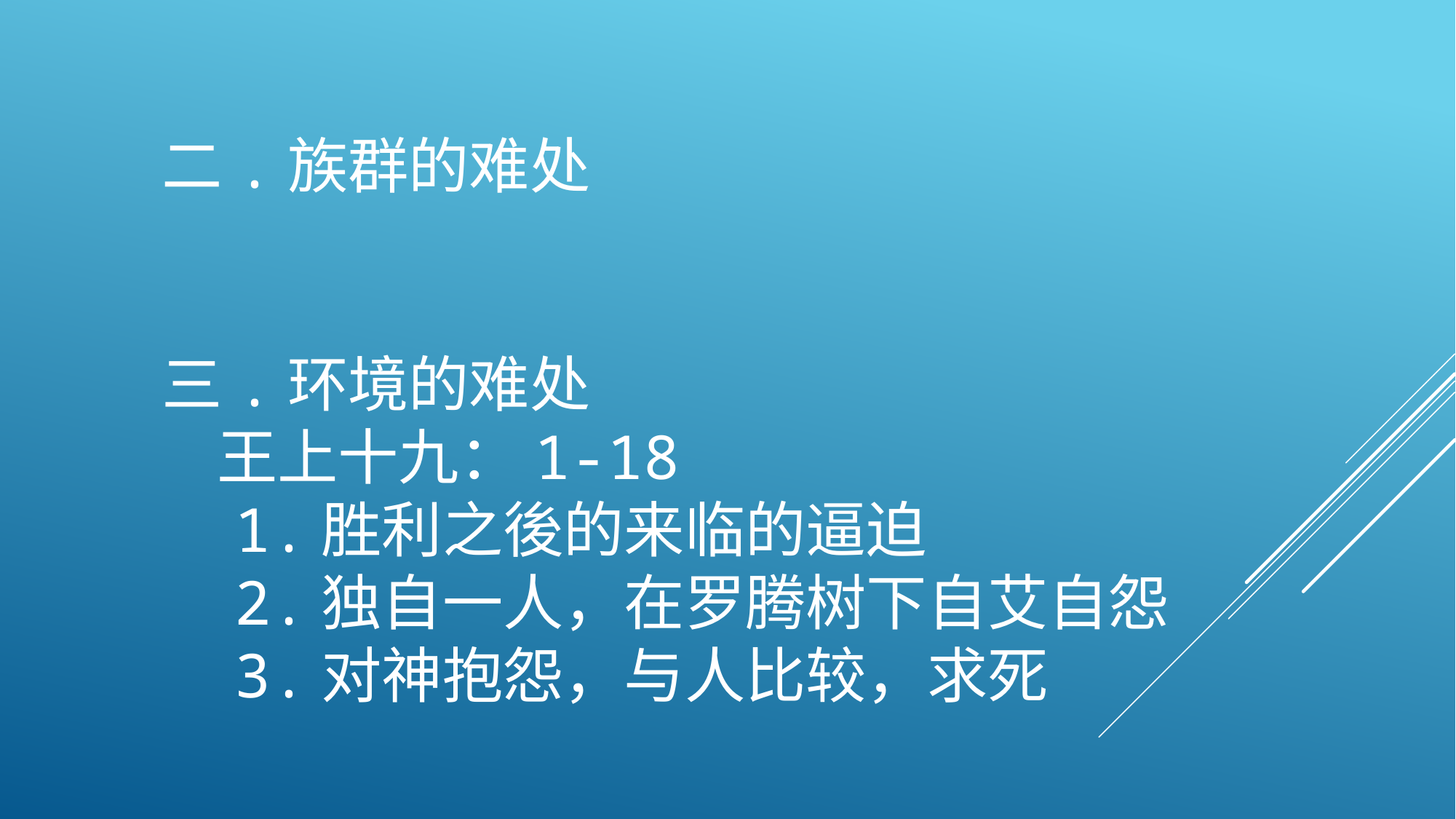

二.族群的难处

三.环境的难处
   王上十九：1-18
  1.胜利之後的来临的逼迫
  2.独自一人，在罗腾树下自艾自怨
  3.对神抱怨，与人比较，求死